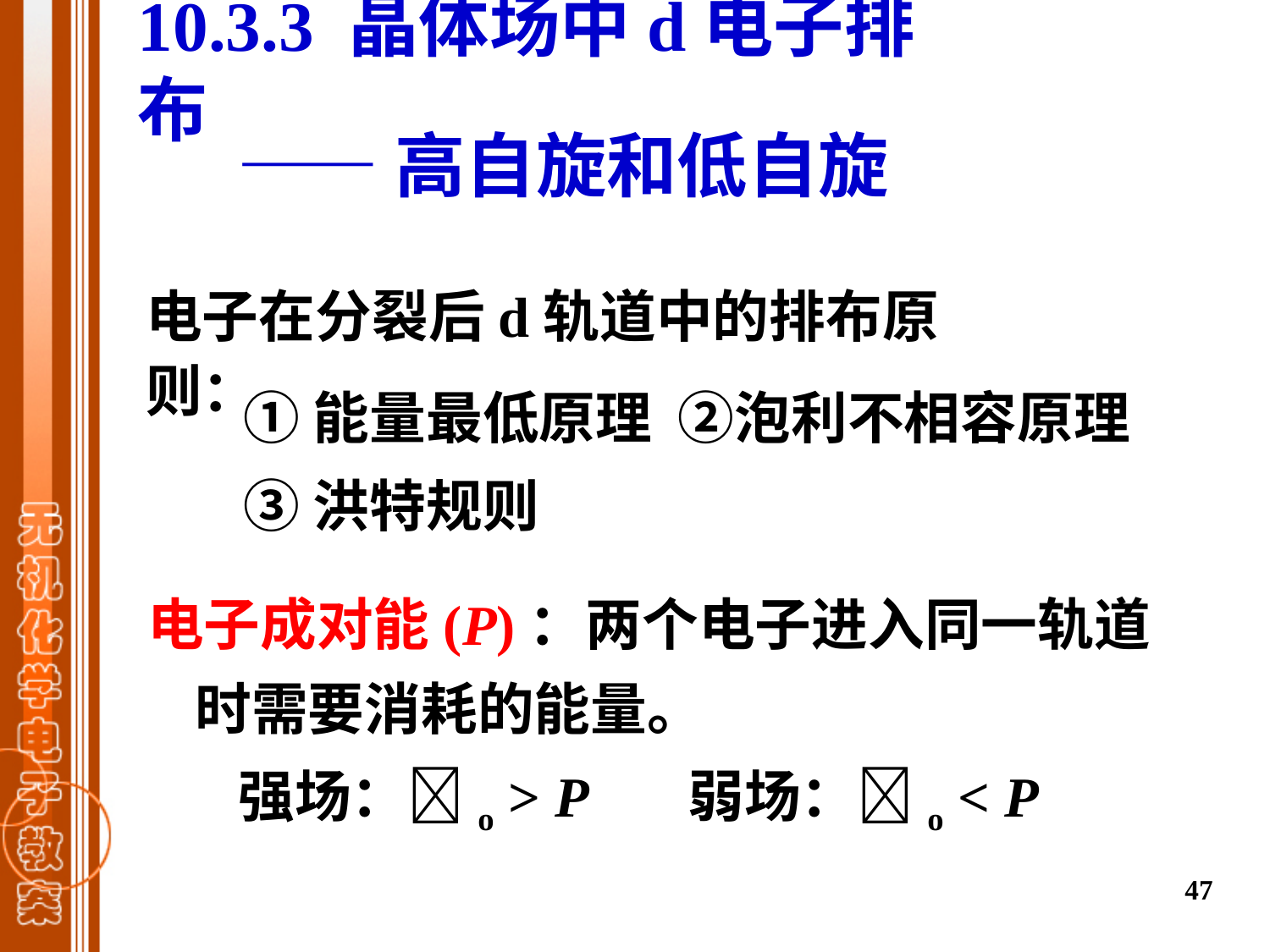

10.3.3 晶体场中d电子排布
——高自旋和低自旋
电子在分裂后d轨道中的排布原则：
①能量最低原理  ②泡利不相容原理
③洪特规则
电子成对能(P)：两个电子进入同一轨道时需要消耗的能量。
      强场：Δo > P      弱场：Δo < P
47